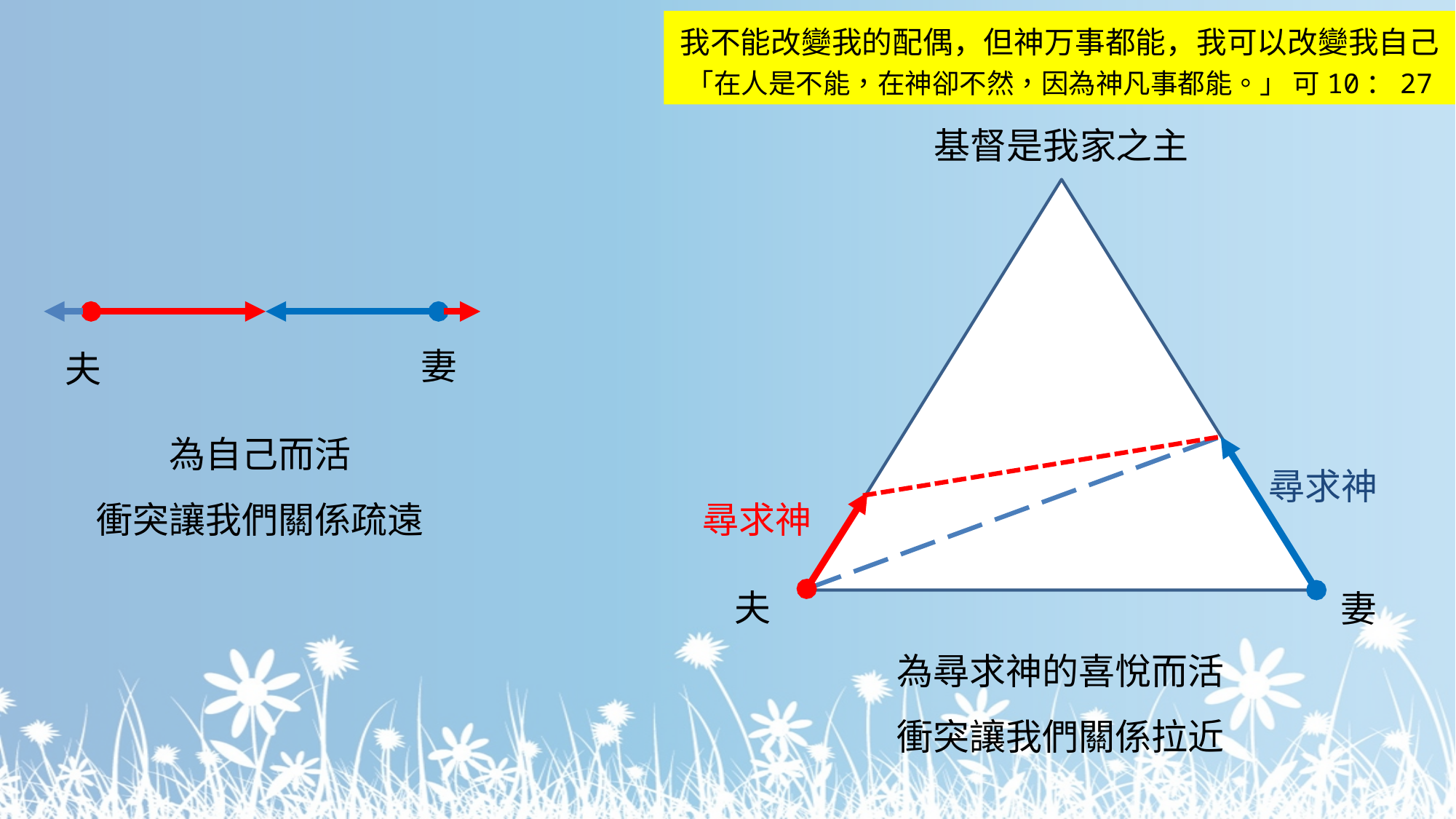

我不能改變我的配偶，但神万事都能，我可以改變我自己
「在人是不能，在神卻不然，因為神凡事都能。」 可10：27
基督是我家之主

夫
妻
妻
夫
為自己而活
衝突讓我們關係疏遠
尋求神
尋求神
為尋求神的喜悅而活
衝突讓我們關係拉近